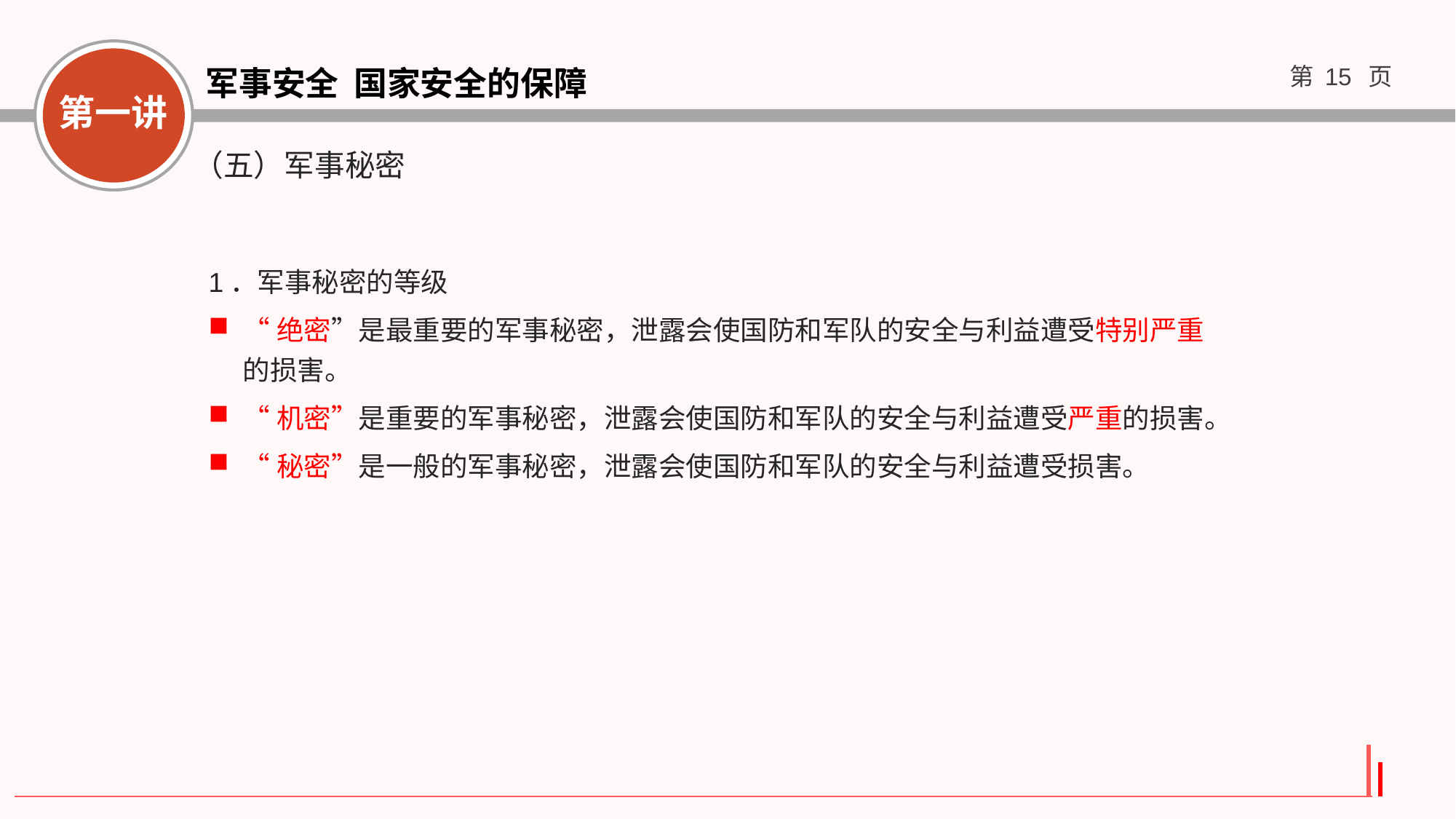

（五）军事秘密
1．军事秘密的等级
“绝密”是最重要的军事秘密，泄露会使国防和军队的安全与利益遭受特别严重的损害。
“机密”是重要的军事秘密，泄露会使国防和军队的安全与利益遭受严重的损害。
“秘密”是一般的军事秘密，泄露会使国防和军队的安全与利益遭受损害。